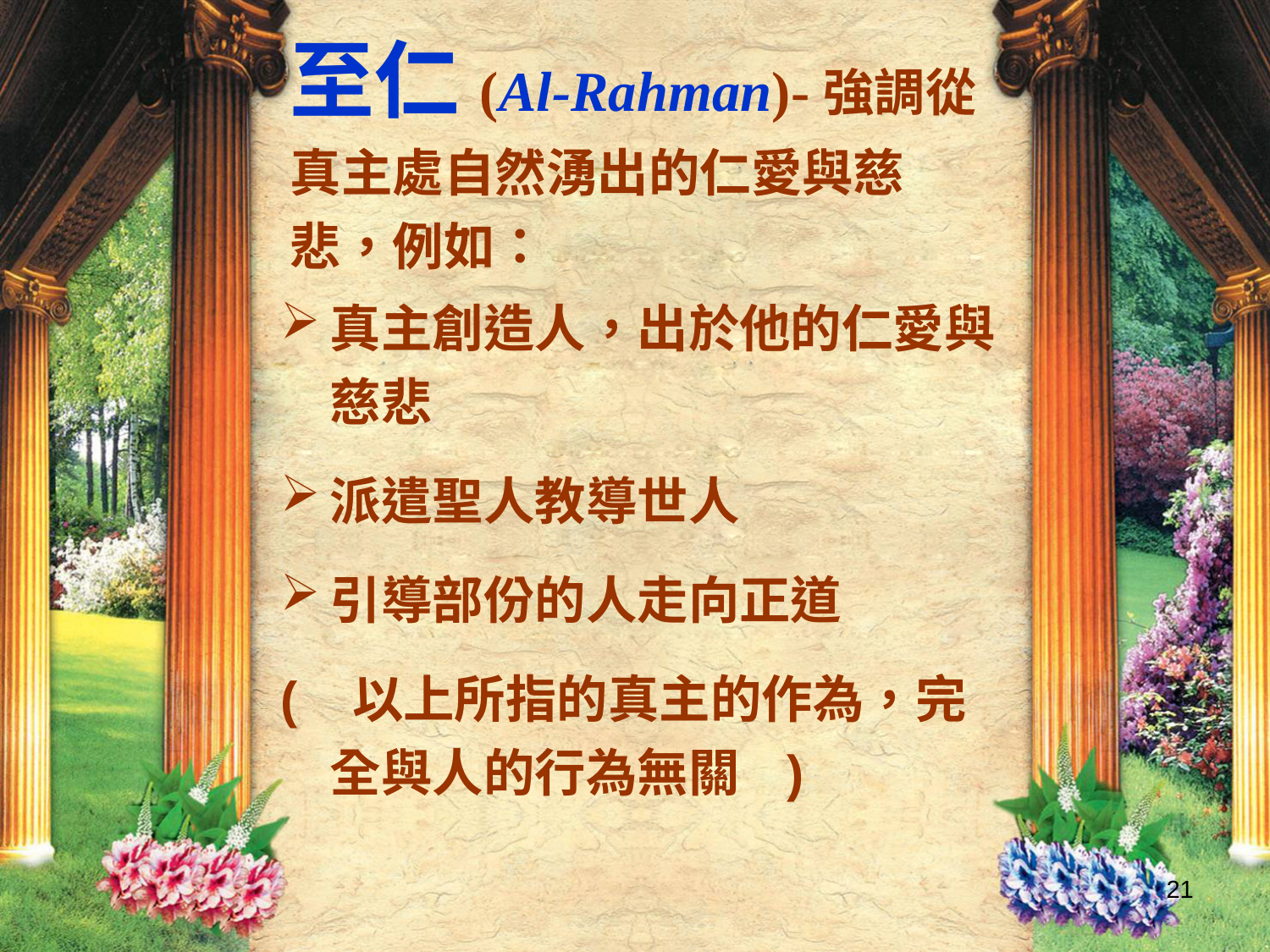

至仁(Al-Rahman)-強調從真主處自然湧出的仁愛與慈悲，例如：
真主創造人，出於他的仁愛與慈悲
派遣聖人教導世人
引導部份的人走向正道
(   以上所指的真主的作為，完全與人的行為無關   )

21